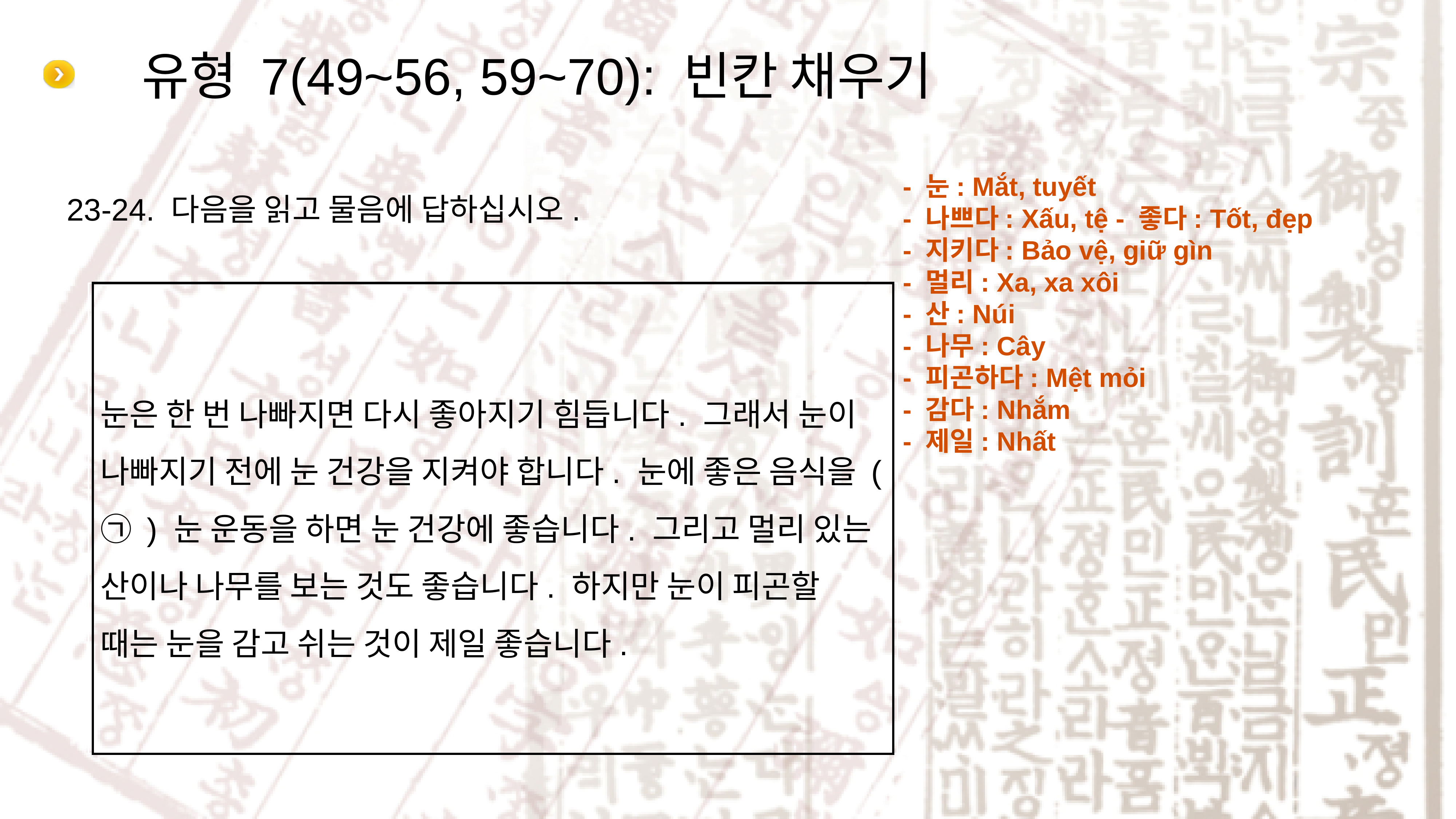

# 유형 7(49~56, 59~70): 빈칸 채우기
- 눈: Mắt, tuyết
- 나쁘다: Xấu, tệ - 좋다: Tốt, đẹp
- 지키다: Bảo vệ, giữ gìn
- 멀리: Xa, xa xôi
- 산: Núi
- 나무: Cây
- 피곤하다: Mệt mỏi
- 감다: Nhắm
- 제일: Nhất
23-24. 다음을 읽고 물음에 답하십시오.
눈은 한 번 나빠지면 다시 좋아지기 힘듭니다. 그래서 눈이 나빠지기 전에 눈 건강을 지켜야 합니다. 눈에 좋은 음식을 ( ㉠ ) 눈 운동을 하면 눈 건강에 좋습니다. 그리고 멀리 있는 산이나 나무를 보는 것도 좋습니다. 하지만 눈이 피곤할 때는 눈을 감고 쉬는 것이 제일 좋습니다.